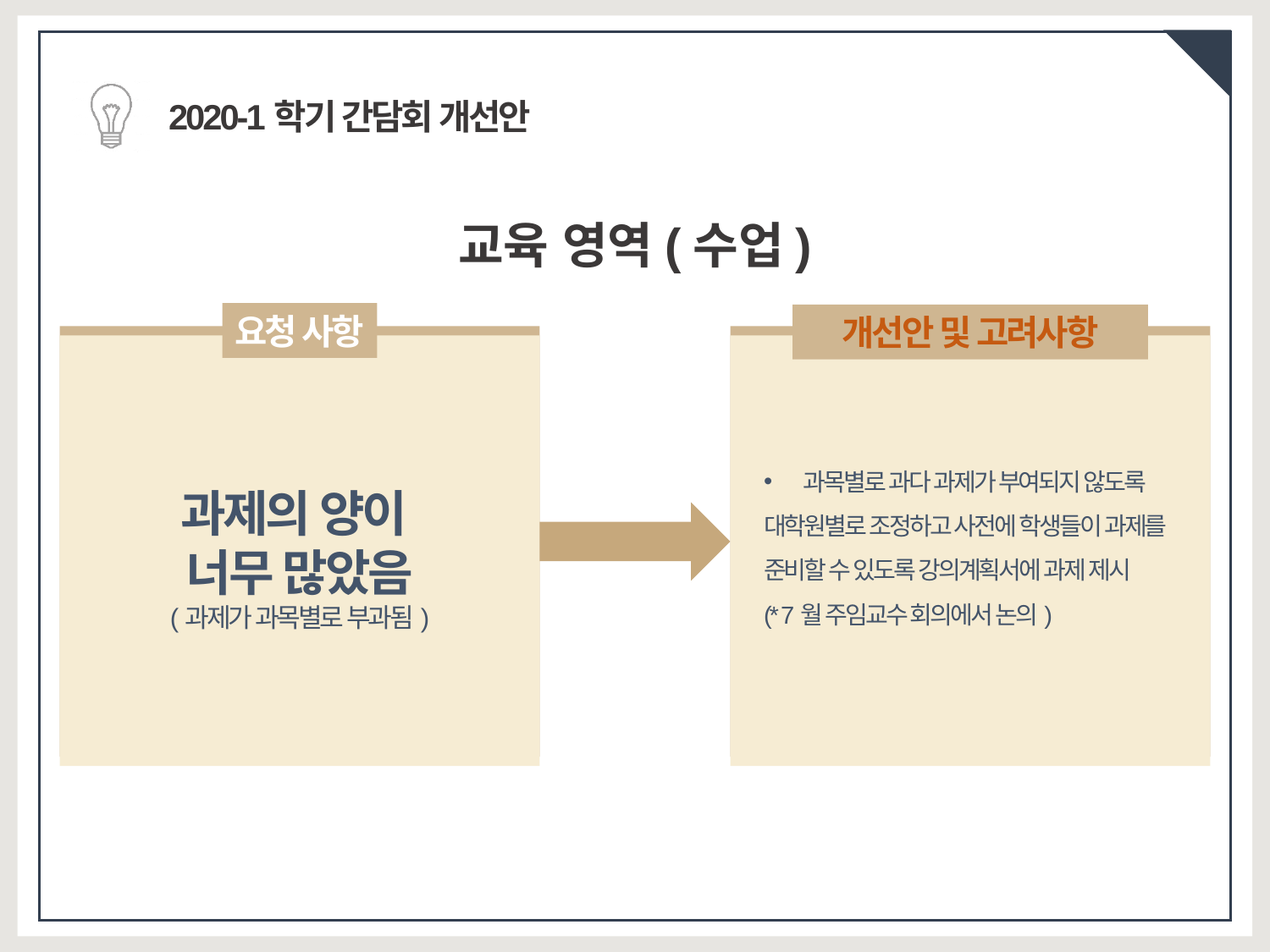

2020-1학기 간담회 개선안
교육 영역(수업)
요청 사항
개선안 및 고려사항

과목별로 과다 과제가 부여되지 않도록
대학원별로 조정하고 사전에 학생들이 과제를 준비할 수 있도록 강의계획서에 과제 제시
(* 7월 주임교수 회의에서 논의)
과제의 양이
너무 많았음
(과제가 과목별로 부과됨)